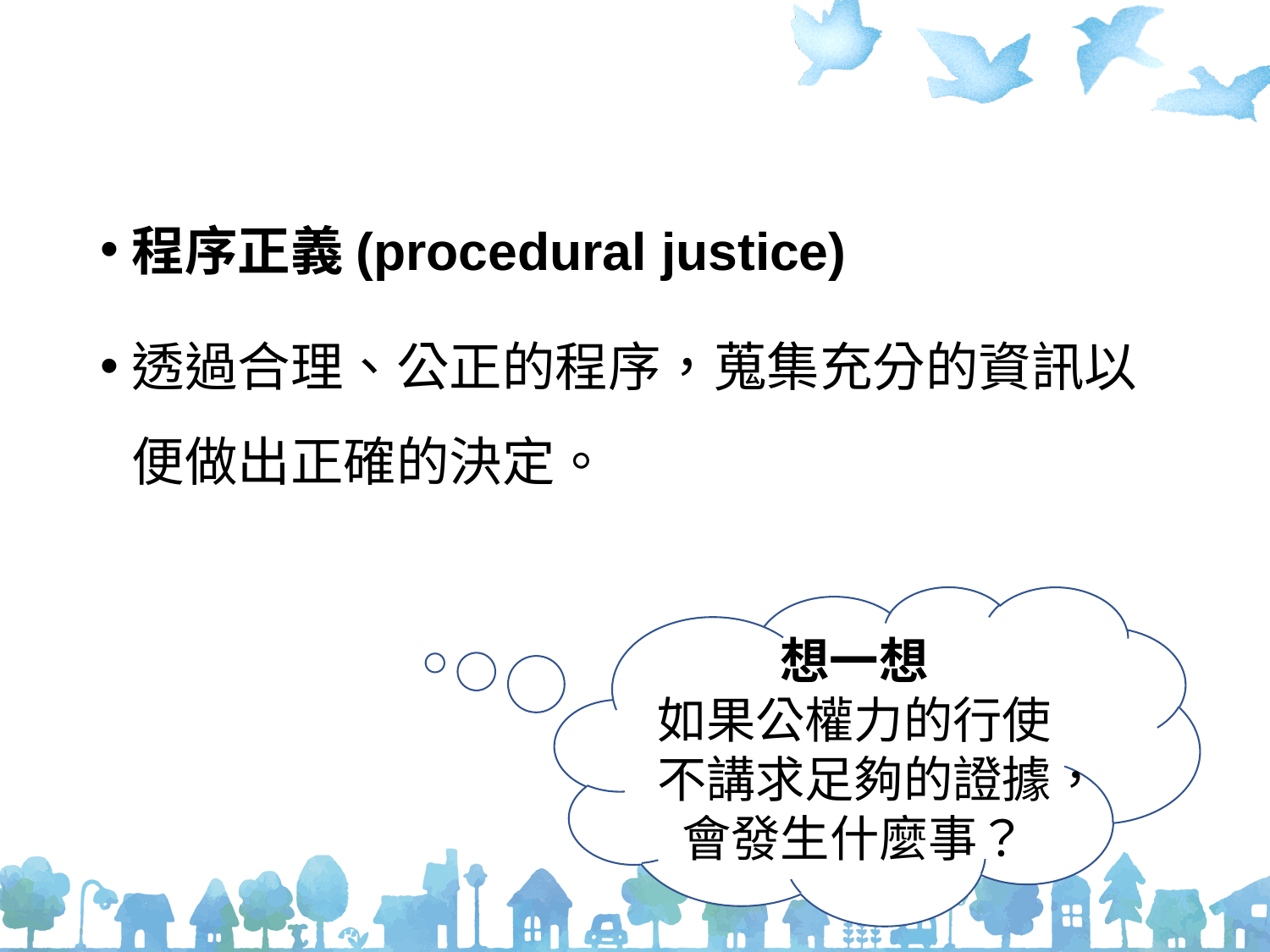

程序正義(procedural justice)
透過合理、公正的程序，蒐集充分的資訊以便做出正確的決定。

想一想
如果公權力的行使不講求足夠的證據，會發生什麼事？